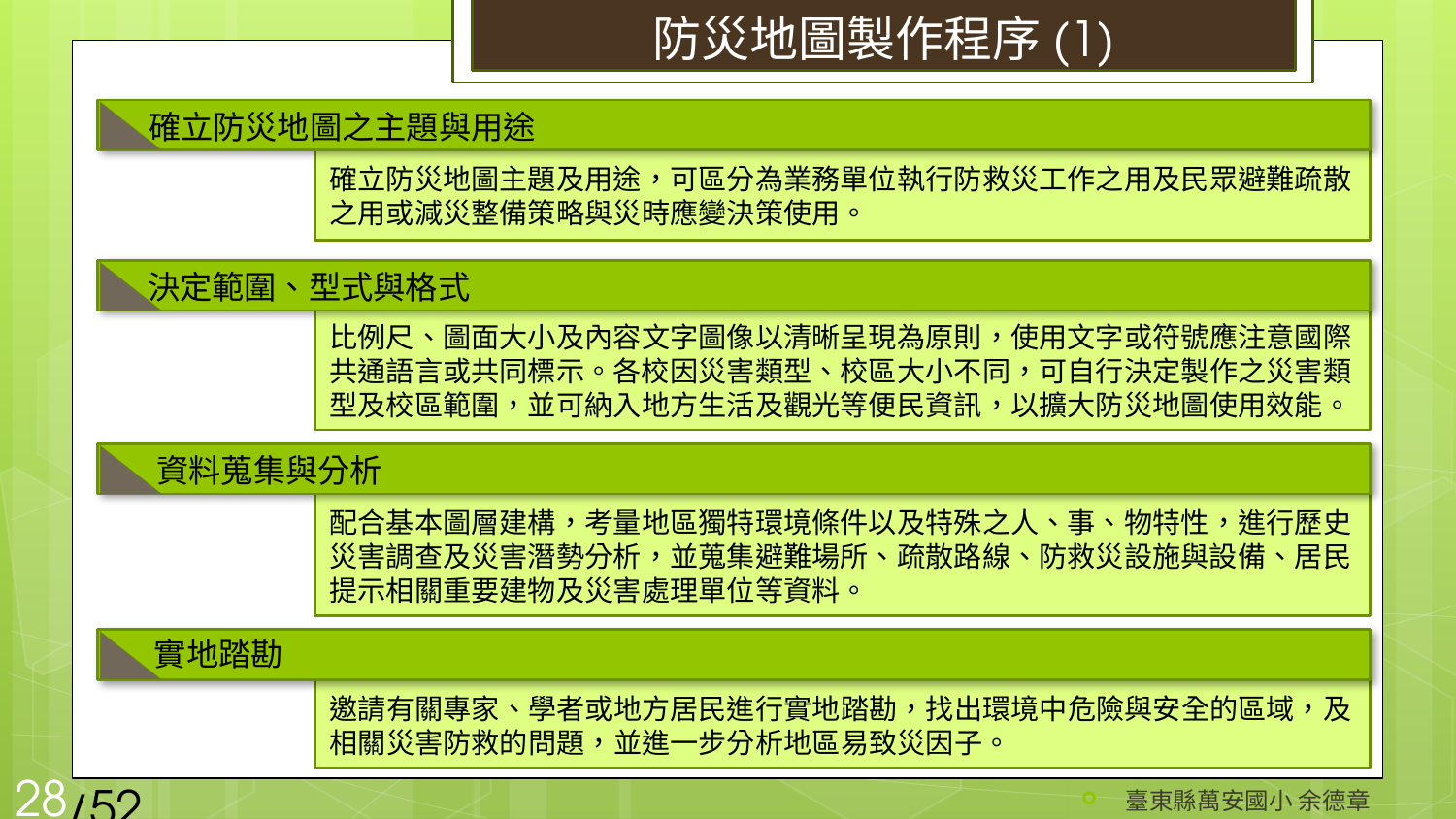

# 防災地圖製作程序(1)

確立防災地圖之主題與用途

確立防災地圖主題及用途，可區分為業務單位執行防救災工作之用及民眾避難疏散之用或減災整備策略與災時應變決策使用。

決定範圍、型式與格式

比例尺、圖面大小及內容文字圖像以清晰呈現為原則，使用文字或符號應注意國際共通語言或共同標示。各校因災害類型、校區大小不同，可自行決定製作之災害類型及校區範圍，並可納入地方生活及觀光等便民資訊，以擴大防災地圖使用效能。

資料蒐集與分析

配合基本圖層建構，考量地區獨特環境條件以及特殊之人、事、物特性，進行歷史災害調查及災害潛勢分析，並蒐集避難場所、疏散路線、防救災設施與設備、居民提示相關重要建物及災害處理單位等資料。
實地踏勘

邀請有關專家、學者或地方居民進行實地踏勘，找出環境中危險與安全的區域，及相關災害防救的問題，並進一步分析地區易致災因子。
/52
28
臺東縣萬安國小 余德章